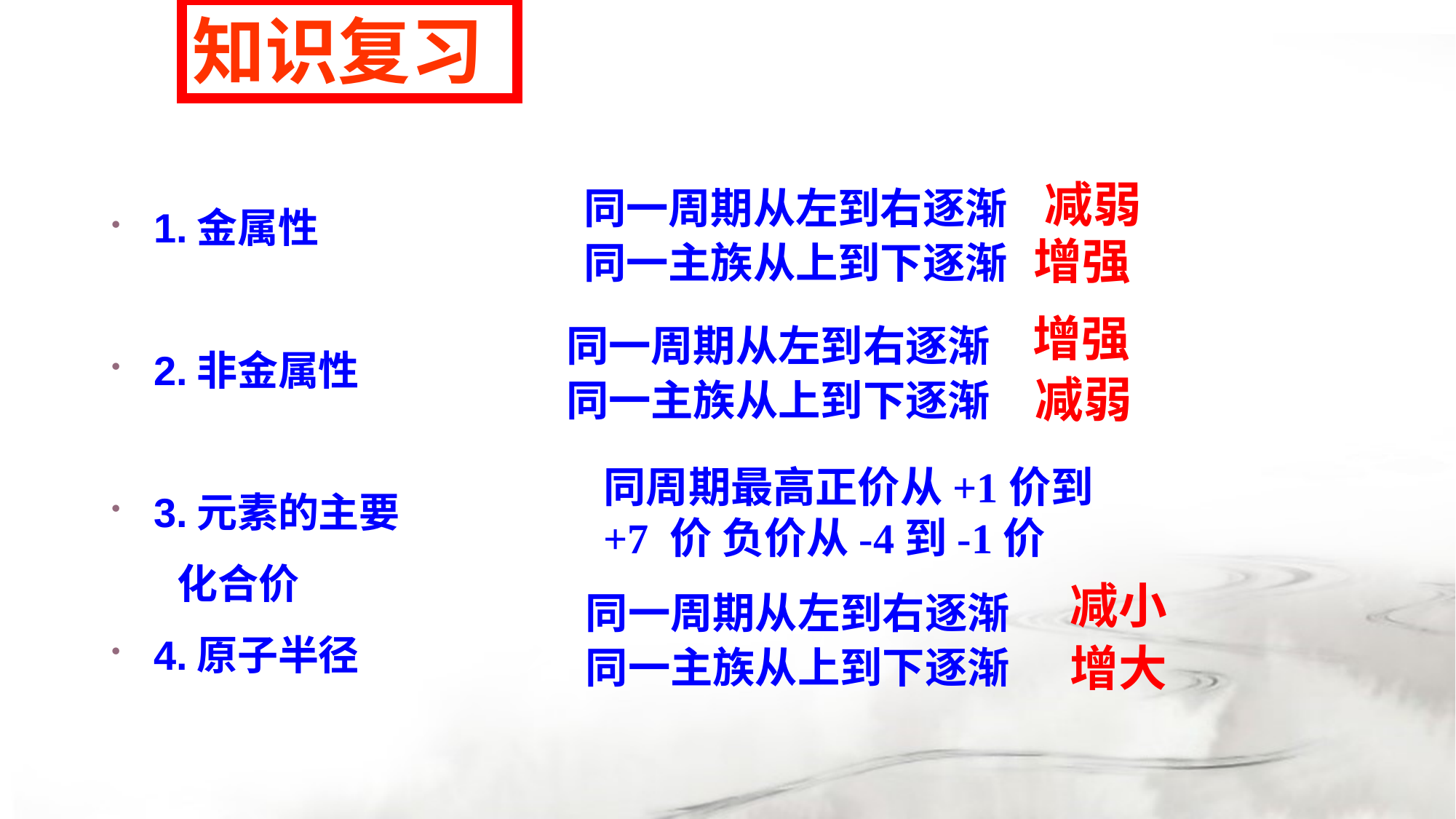

知识复习
# 请同学们回忆一下：我们学过的元素主要性质有哪些？他们各有怎样的递变规律？
减弱
同一周期从左到右逐渐
同一主族从上到下逐渐

1.金属性

2.非金属性

3.元素的主要
      化合价
4.原子半径

增强
增强
同一周期从左到右逐渐
同一主族从上到下逐渐

减弱
同周期最高正价从+1价到+7 价 负价从-4到-1价

减小
同一周期从左到右逐渐
同一主族从上到下逐渐

增大